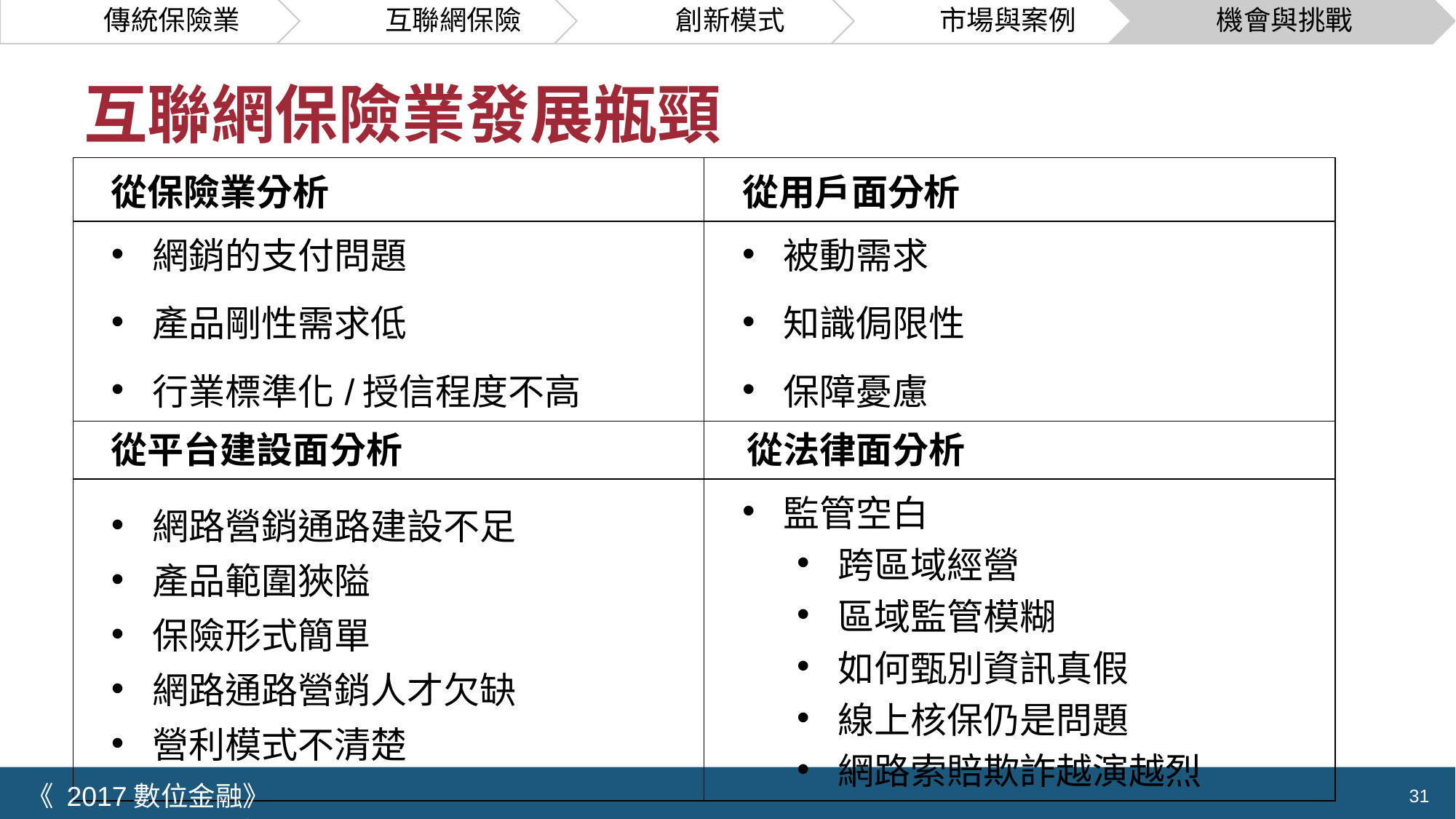

傳統保險業
互聯網保險
創新模式
市場與案例
機會與挑戰
# 互聯網保險業發展瓶頸
| 從保險業分析 | 從用戶面分析 |
| --- | --- |
| 網銷的支付問題 產品剛性需求低 行業標準化/授信程度不高 | 被動需求 知識侷限性 保障憂慮 |
| 從平台建設面分析 | 從法律面分析 |
| 網路營銷通路建設不足 產品範圍狹隘 保險形式簡單 網路通路營銷人才欠缺 營利模式不清楚 | 監管空白 跨區域經營 區域監管模糊 如何甄別資訊真假 線上核保仍是問題 網路索賠欺詐越演越烈 |

《 2017數位金融》                                                                                                                                             	NCTU.IIM.IEBI Lab
31